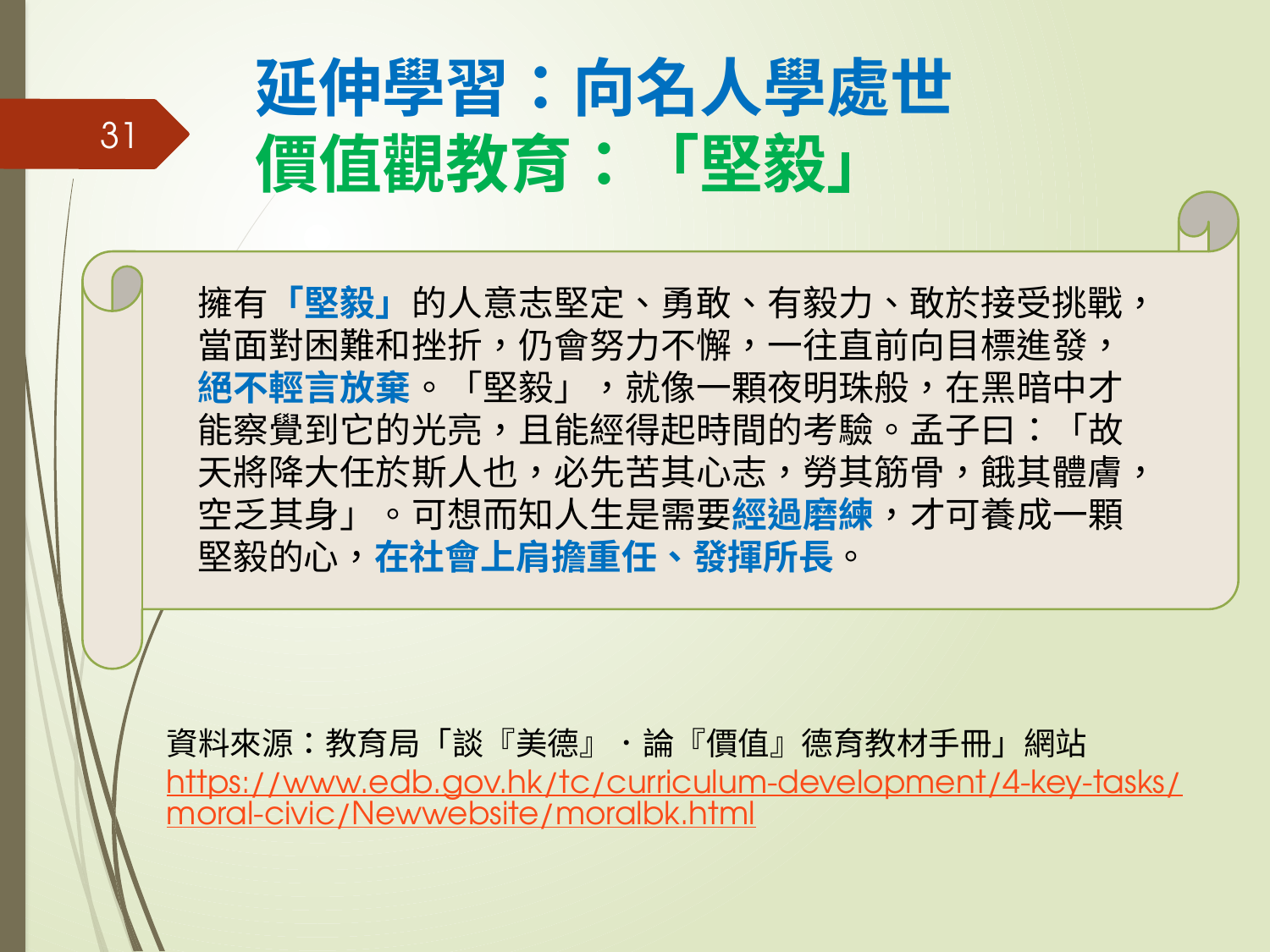

# 延伸學習：向名人學處世 價值觀教育：「堅毅」
31

擁有「堅毅」的人意志堅定、勇敢、有毅力、敢於接受挑戰，當面對困難和挫折，仍會努力不懈，一往直前向目標進發，絕不輕言放棄。「堅毅」，就像一顆夜明珠般，在黑暗中才能察覺到它的光亮，且能經得起時間的考驗。孟子曰：「故天將降大任於斯人也，必先苦其心志，勞其筋骨，餓其體膚，空乏其身」。可想而知人生是需要經過磨練，才可養成一顆堅毅的心，在社會上肩擔重任、發揮所長。
資料來源：教育局「談『美德』．論『價值』德育教材手冊」網站
https://www.edb.gov.hk/tc/curriculum-development/4-key-tasks/moral-civic/Newwebsite/moralbk.html